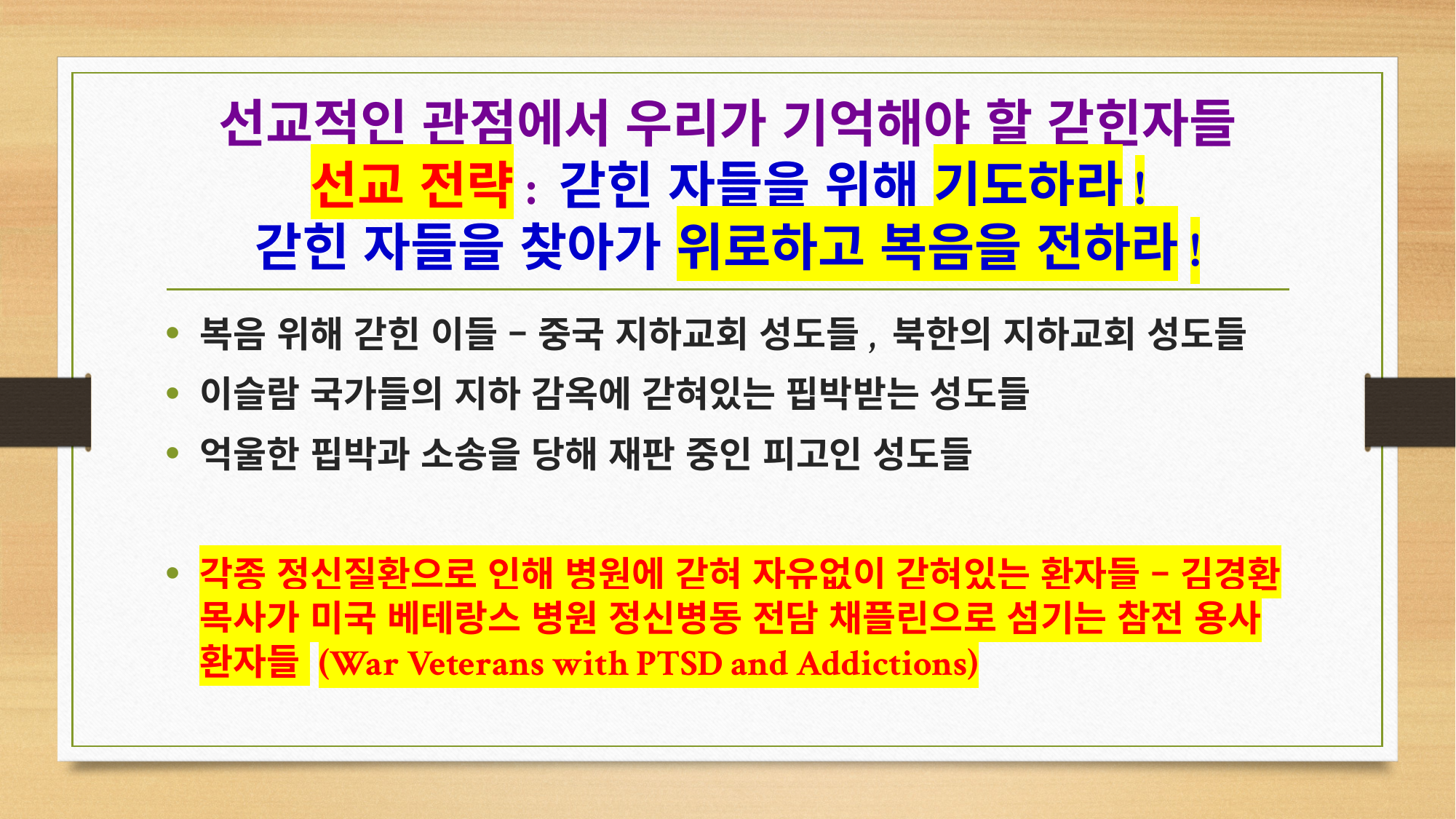

# 선교적인 관점에서 우리가 기억해야 할 갇힌자들 선교 전략: 갇힌 자들을 위해 기도하라! 갇힌 자들을 찾아가 위로하고 복음을 전하라!
복음 위해 갇힌 이들 – 중국 지하교회 성도들, 북한의 지하교회 성도들
이슬람 국가들의 지하 감옥에 갇혀있는 핍박받는 성도들
억울한 핍박과 소송을 당해 재판 중인 피고인 성도들

각종 정신질환으로 인해 병원에 갇혀 자유없이 갇혀있는 환자들 – 김경환 목사가 미국 베테랑스 병원 정신병동 전담 채플린으로 섬기는 참전 용사 환자들 (War Veterans with PTSD and Addictions)